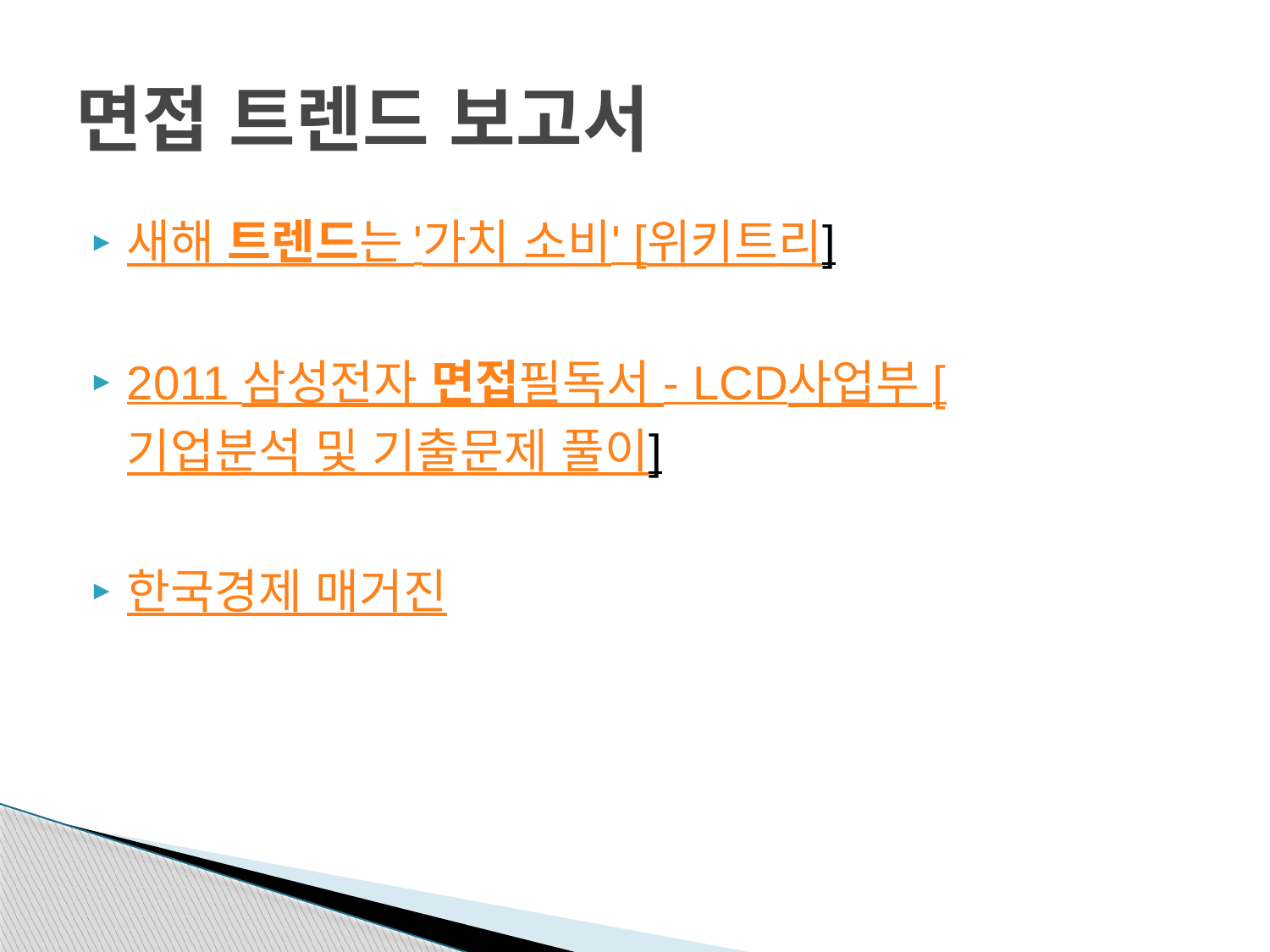

# 면접 트렌드 보고서
새해 트렌드는 '가치 소비' [위키트리]

2011 삼성전자 면접필독서 - LCD사업부 [기업분석 및 기출문제 풀이]

한국경제 매거진